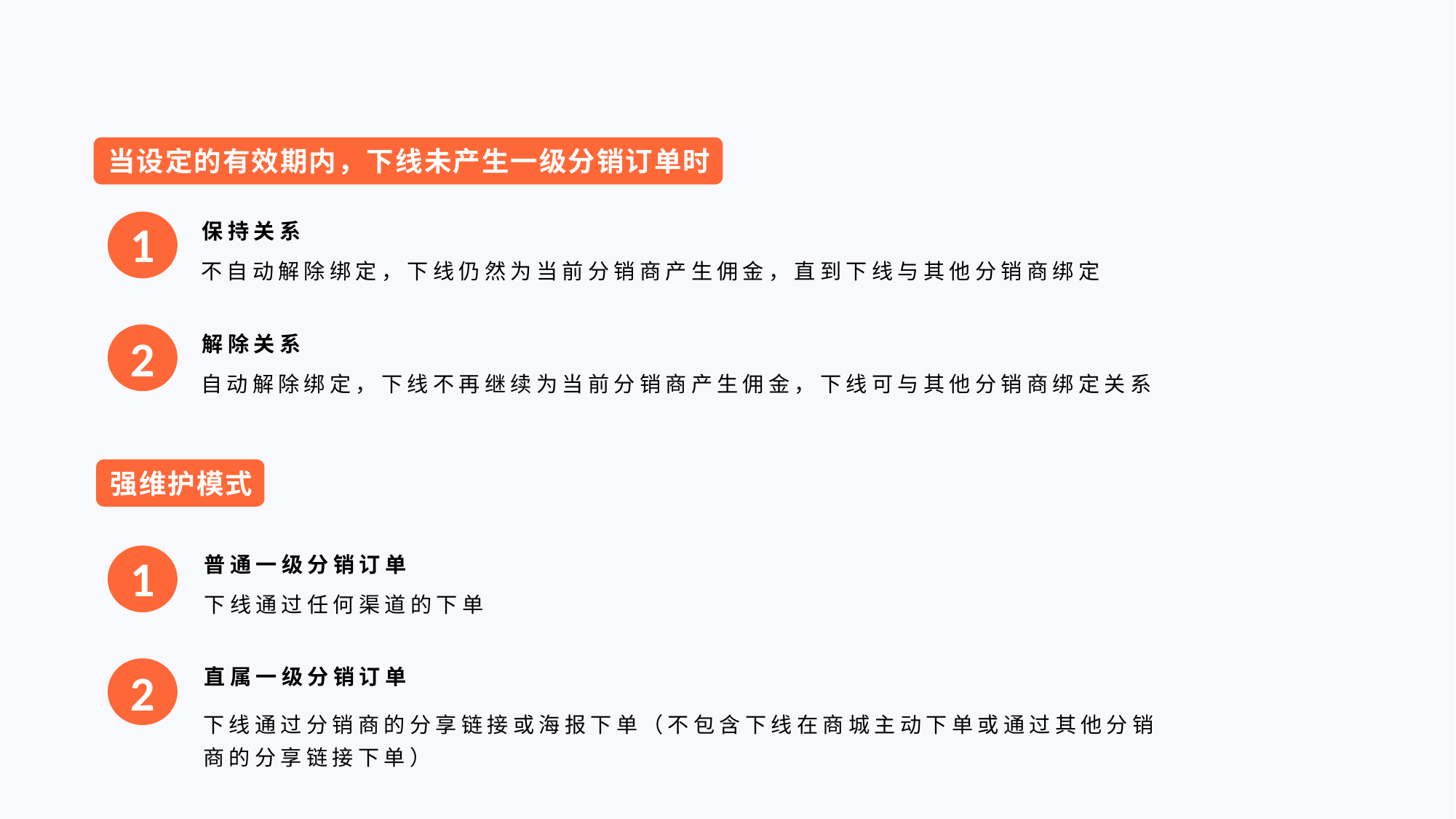

当设定的有效期内，下线未产生一级分销订单时
1

保持关系
不自动解除绑定，下线仍然为当前分销商产生佣金，直到下线与其他分销商绑定
2

解除关系
自动解除绑定，下线不再继续为当前分销商产生佣金，下线可与其他分销商绑定关系

强维护模式
1

普通一级分销订单
下线通过任何渠道的下单
2

直属一级分销订单
下线通过分销商的分享链接或海报下单（不包含下线在商城主动下单或通过其他分销
商的分享链接下单）